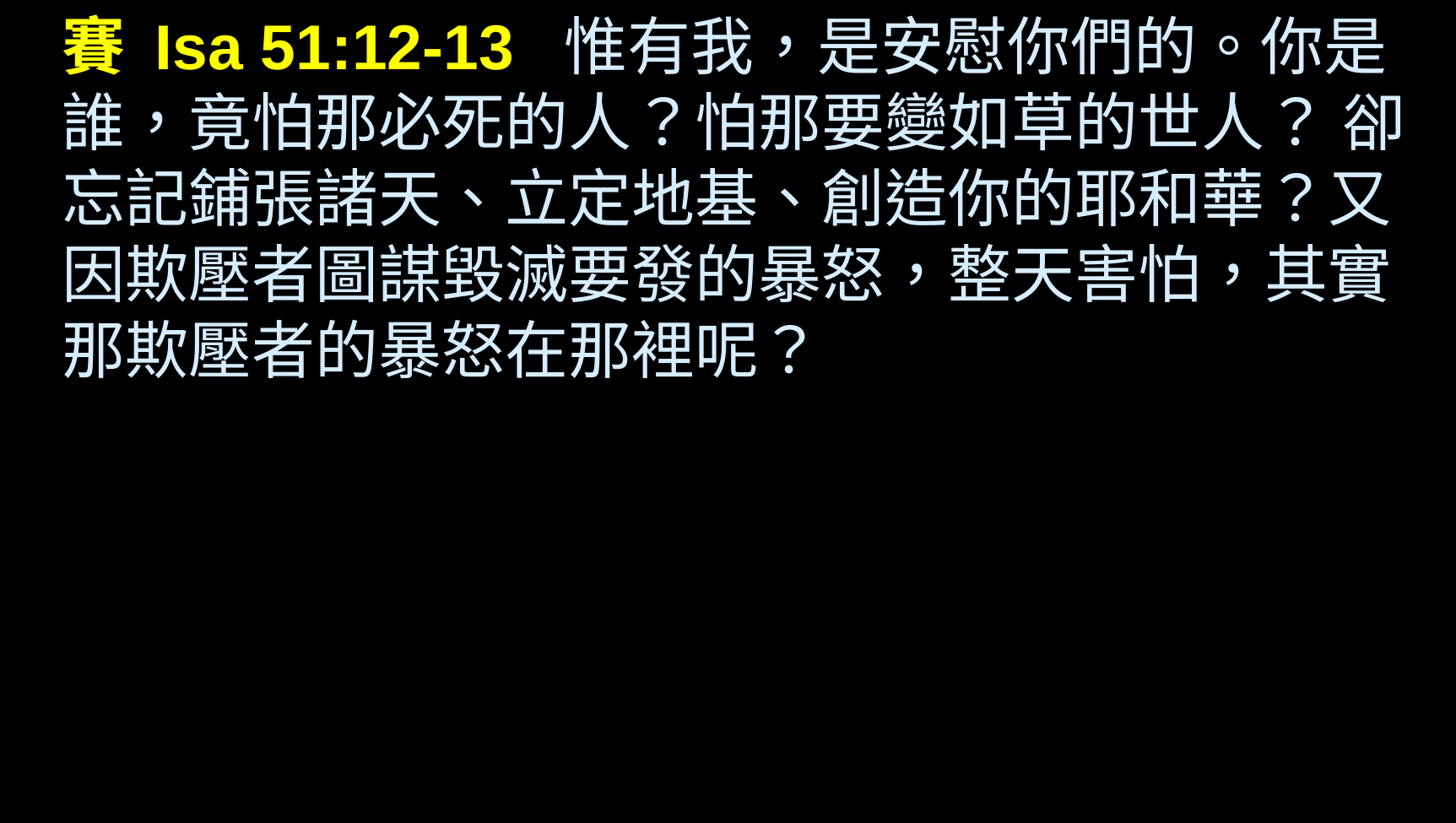

賽 Isa 51:12-13  惟有我，是安慰你們的。你是誰，竟怕那必死的人？怕那要變如草的世人？ 卻忘記鋪張諸天、立定地基、創造你的耶和華？又因欺壓者圖謀毀滅要發的暴怒，整天害怕，其實那欺壓者的暴怒在那裡呢？